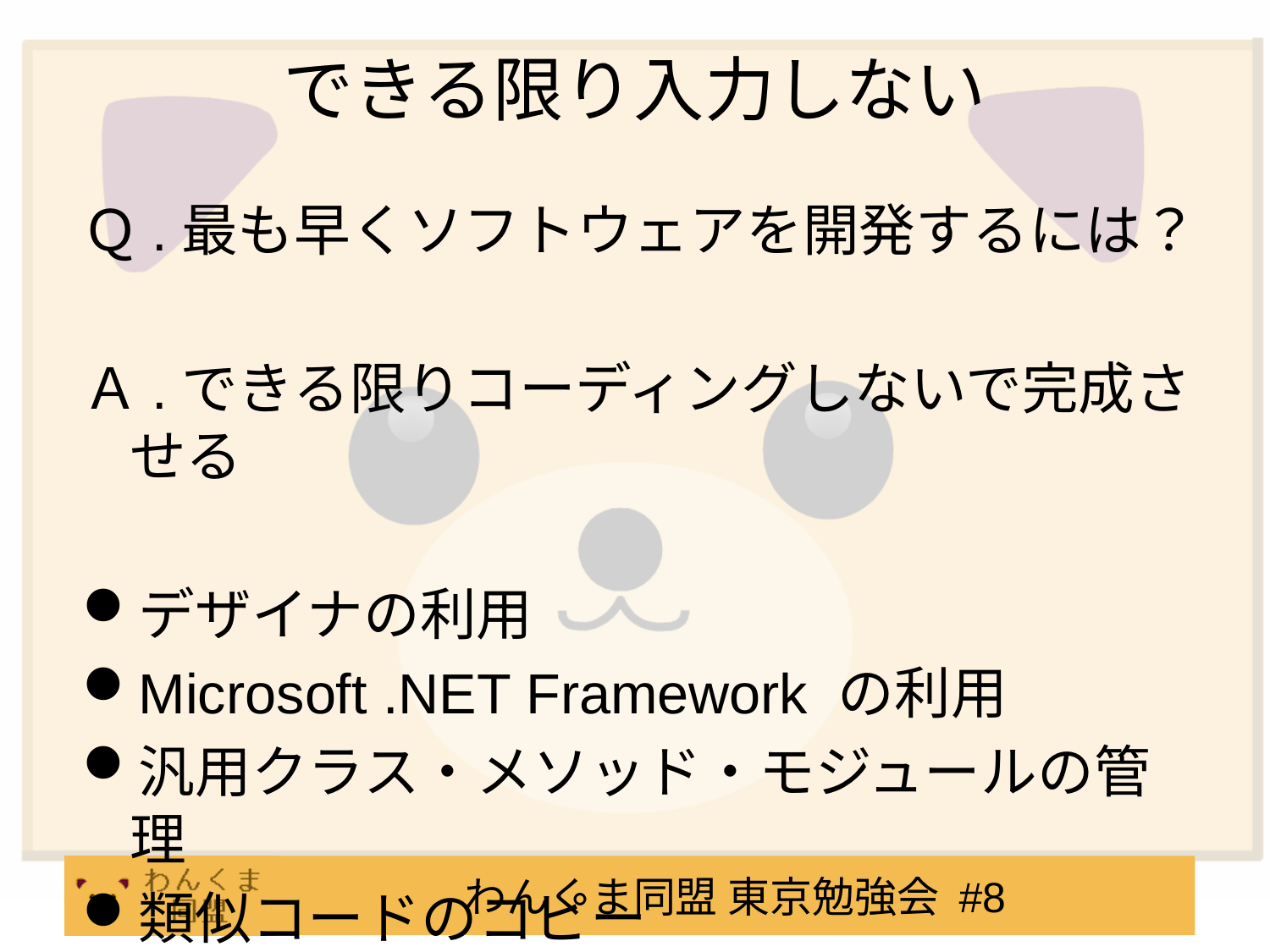

# できる限り入力しない
Ｑ.最も早くソフトウェアを開発するには？

Ａ.できる限りコーディングしないで完成させる

デザイナの利用
Microsoft .NET Framework の利用
汎用クラス・メソッド・モジュールの管理
類似コードのコピー